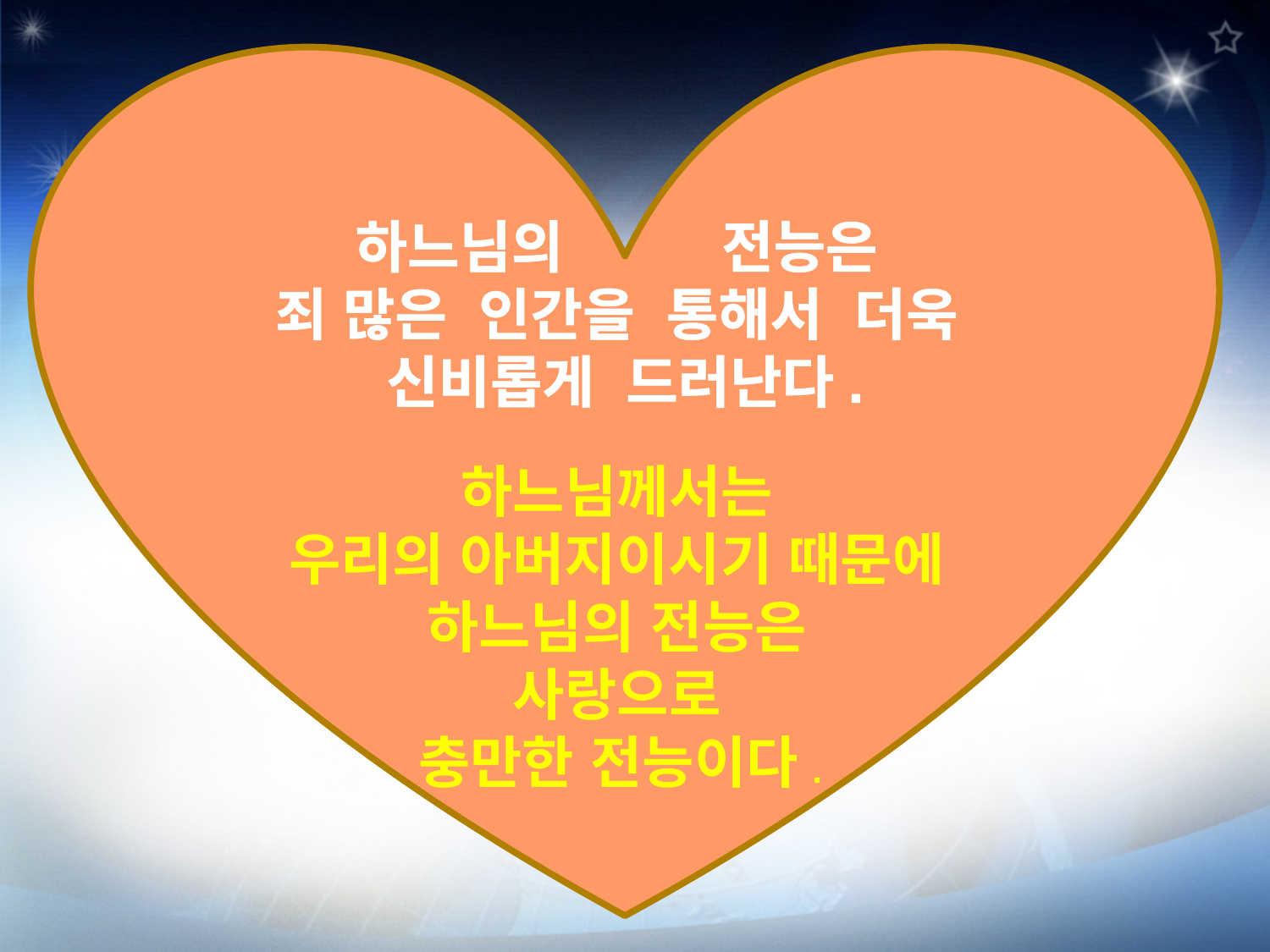

하느님의          전능은
죄 많은  인간을  통해서  더욱
신비롭게  드러난다.

하느님께서는
우리의 아버지이시기 때문에
하느님의 전능은
사랑으로
충만한 전능이다.